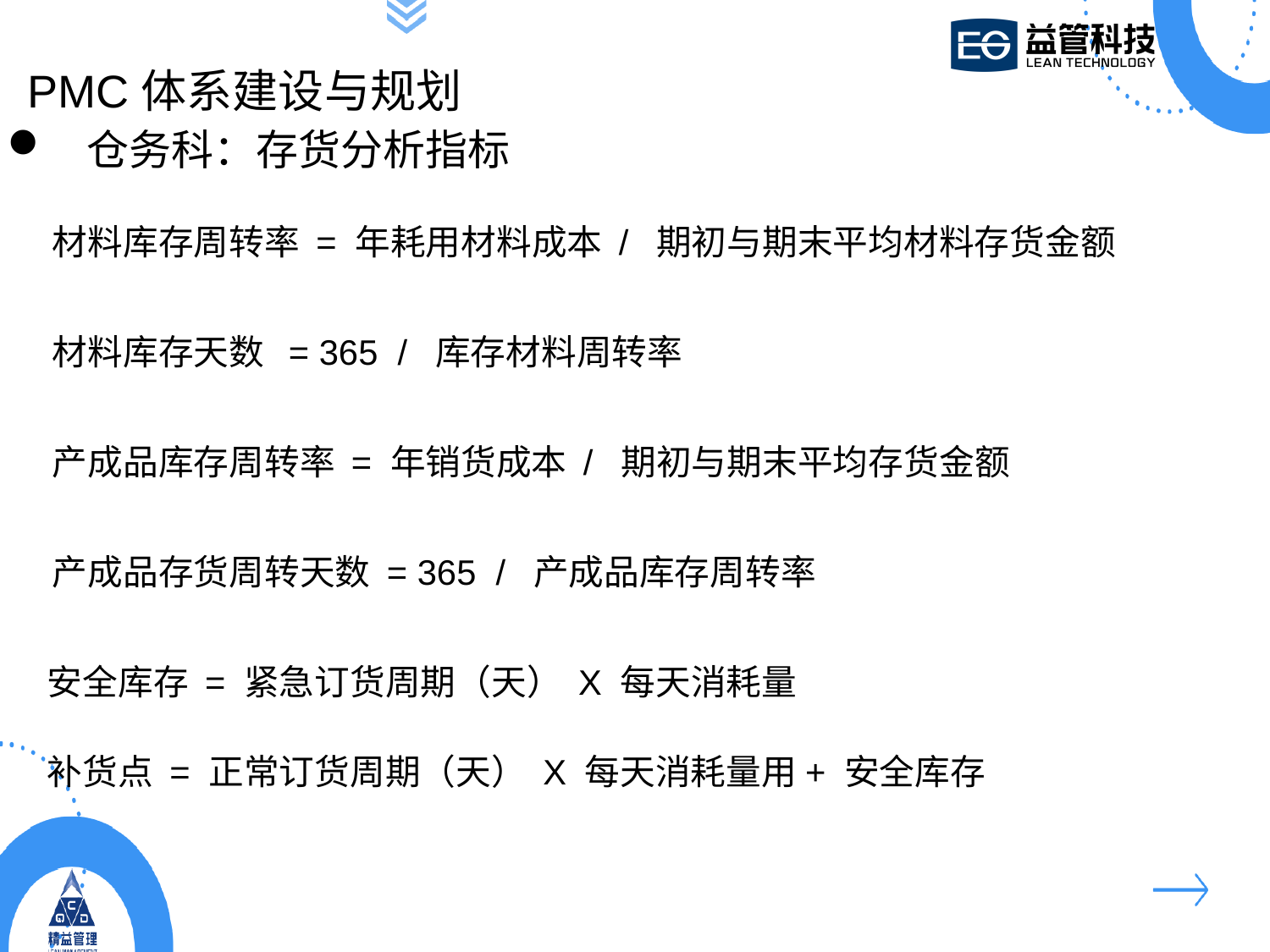

PMC体系建设与规划
仓务科：存货分析指标
材料库存周转率 = 年耗用材料成本 /  期初与期末平均材料存货金额
材料库存天数  = 365  /  库存材料周转率
产成品库存周转率 = 年销货成本 /  期初与期末平均存货金额
产成品存货周转天数 = 365  /  产成品库存周转率
安全库存 = 紧急订货周期（天） X 每天消耗量
补货点 = 正常订货周期（天） X 每天消耗量用+ 安全库存